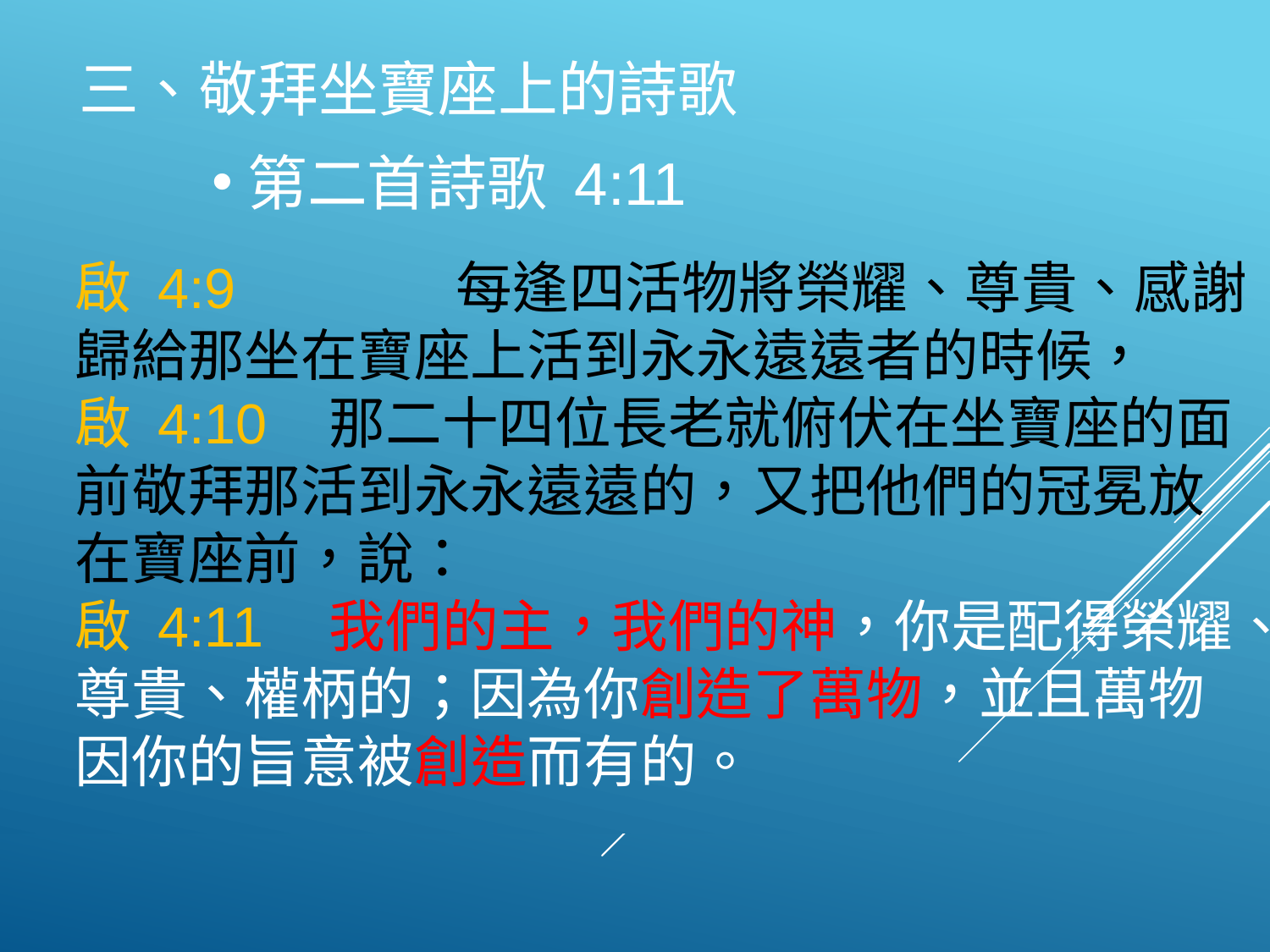

三、敬拜坐寶座上的詩歌

第二首詩歌 4:11
啟 4:9	  	每逢四活物將榮耀、尊貴、感謝歸給那坐在寶座上活到永永遠遠者的時候，
啟 4:10 	那二十四位長老就俯伏在坐寶座的面前敬拜那活到永永遠遠的，又把他們的冠冕放在寶座前，說：
啟 4:11 	我們的主，我們的神，你是配得榮耀、尊貴、權柄的；因為你創造了萬物，並且萬物因你的旨意被創造而有的。